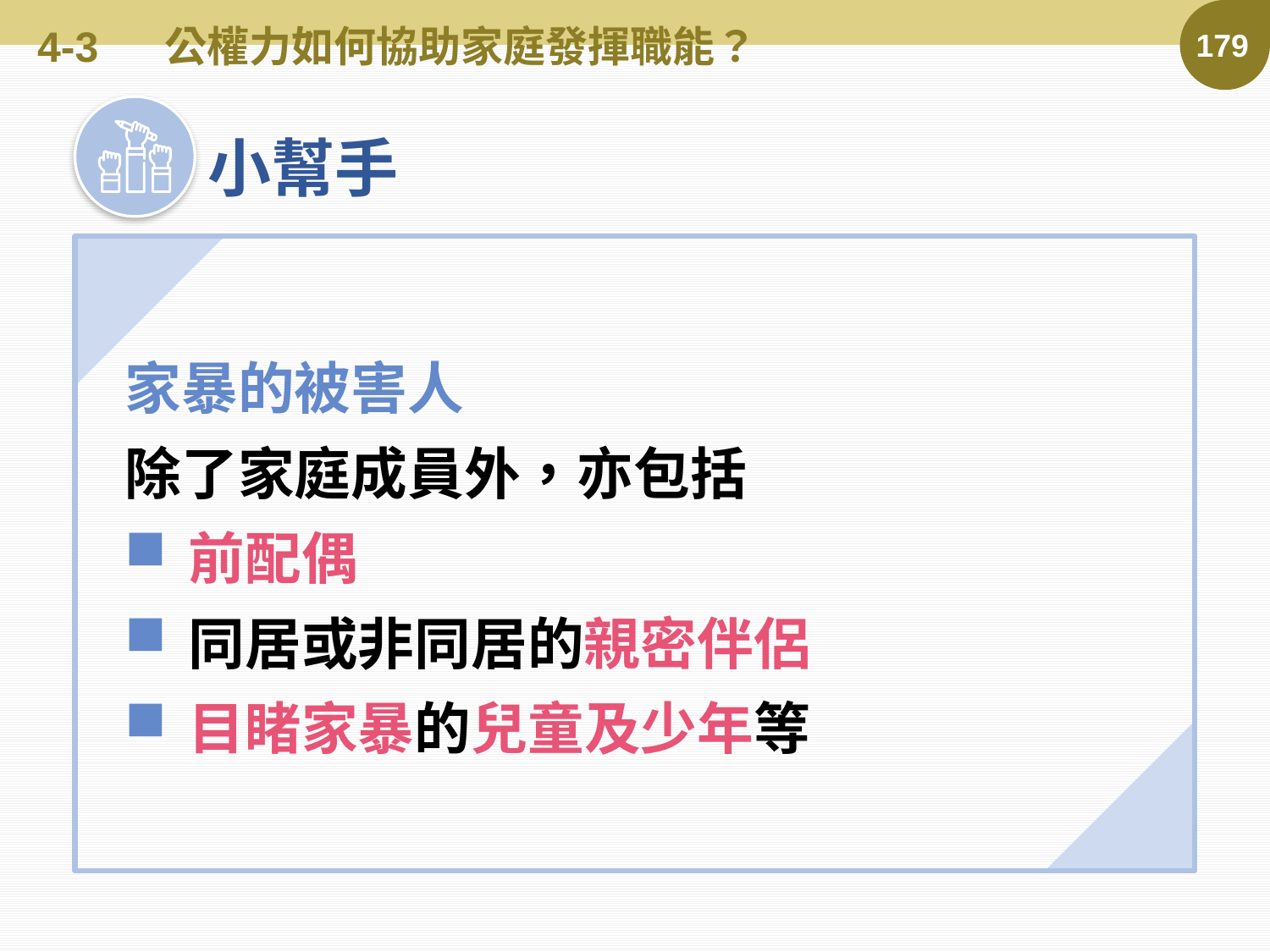

# 4-3	公權力如何協助家庭發揮職能？
179
家暴的被害人
除了家庭成員外，亦包括
前配偶
同居或非同居的親密伴侶
目睹家暴的兒童及少年等